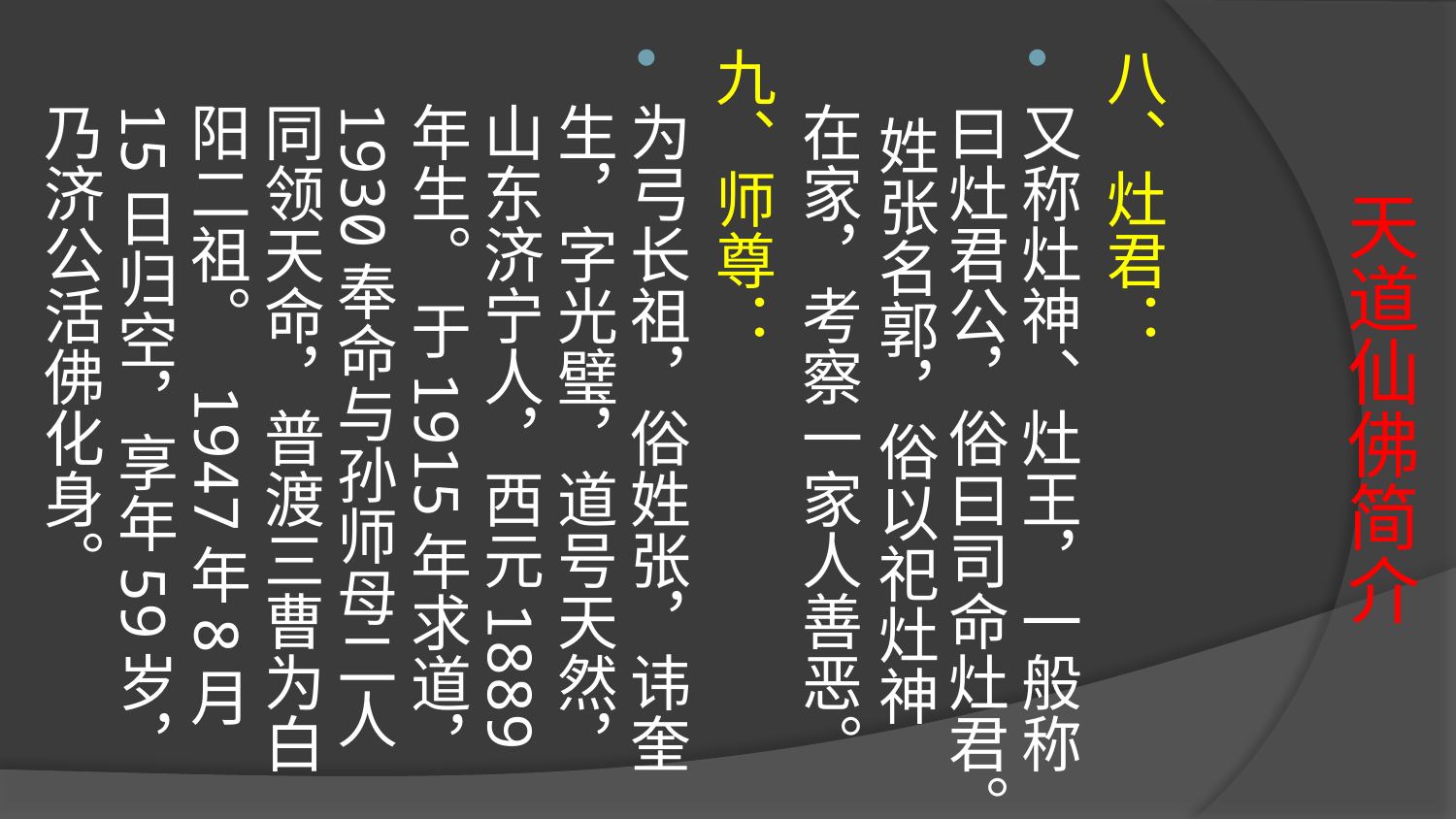

# 天道仙佛简介
八、灶君：
又称灶神、灶王，一般称曰灶君公，俗曰司命灶君。 姓张名郭，俗以祀灶神在家，考察一家人善恶。
九、师尊：
为弓长祖，俗姓张，讳奎生，字光璧，道号天然，山东济宁人，西元1889年生。 于1915年求道，1930奉命与孙师母二人同领天命，普渡三曹为白阳二祖。  1947年8月15日归空，享年59岁，乃济公活佛化身。